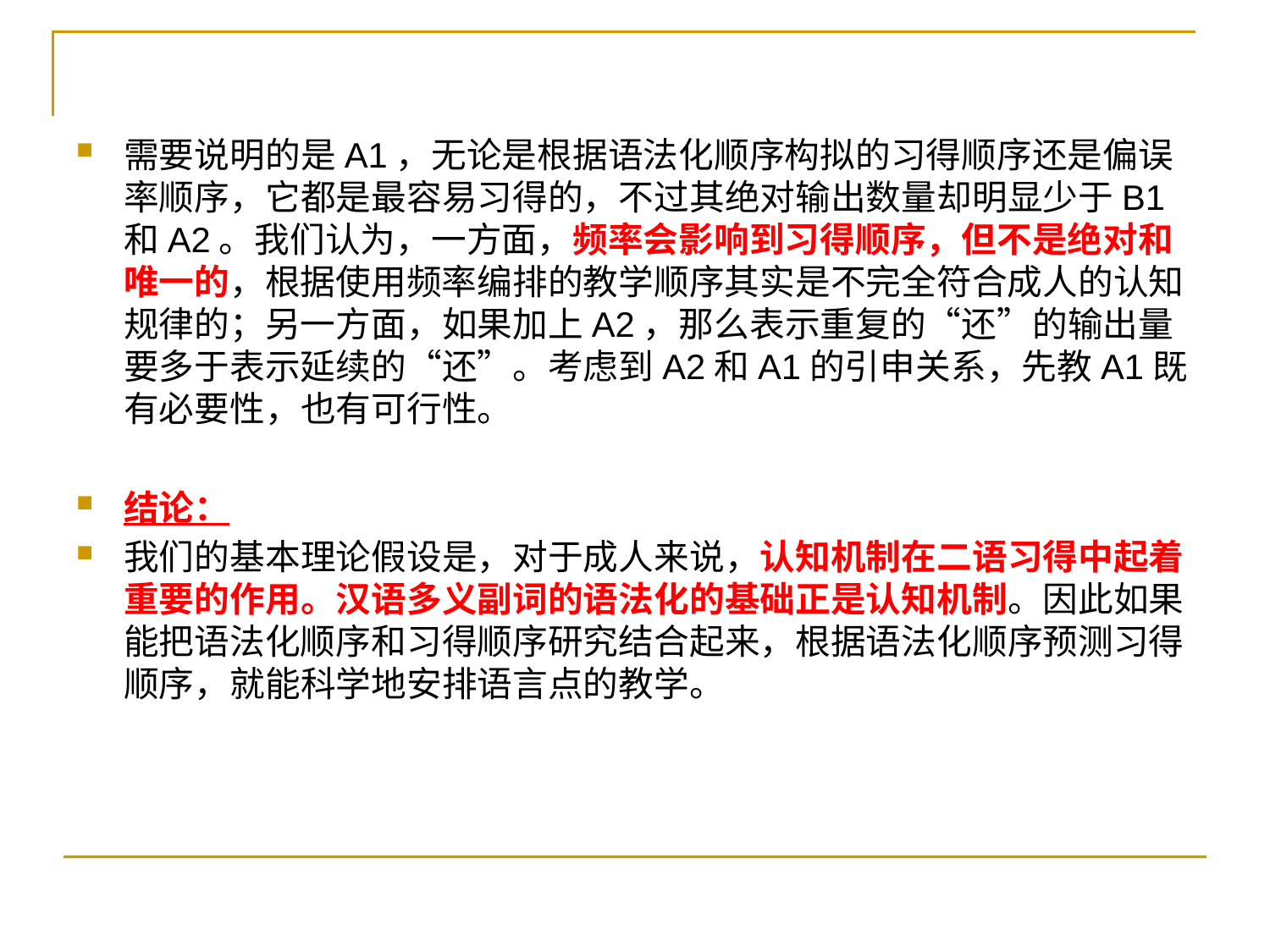

需要说明的是A1，无论是根据语法化顺序构拟的习得顺序还是偏误率顺序，它都是最容易习得的，不过其绝对输出数量却明显少于B1和A2。我们认为，一方面，频率会影响到习得顺序，但不是绝对和唯一的，根据使用频率编排的教学顺序其实是不完全符合成人的认知规律的；另一方面，如果加上A2，那么表示重复的“还”的输出量要多于表示延续的“还”。考虑到A2和A1的引申关系，先教A1既有必要性，也有可行性。

结论：
我们的基本理论假设是，对于成人来说，认知机制在二语习得中起着重要的作用。汉语多义副词的语法化的基础正是认知机制。因此如果能把语法化顺序和习得顺序研究结合起来，根据语法化顺序预测习得顺序，就能科学地安排语言点的教学。